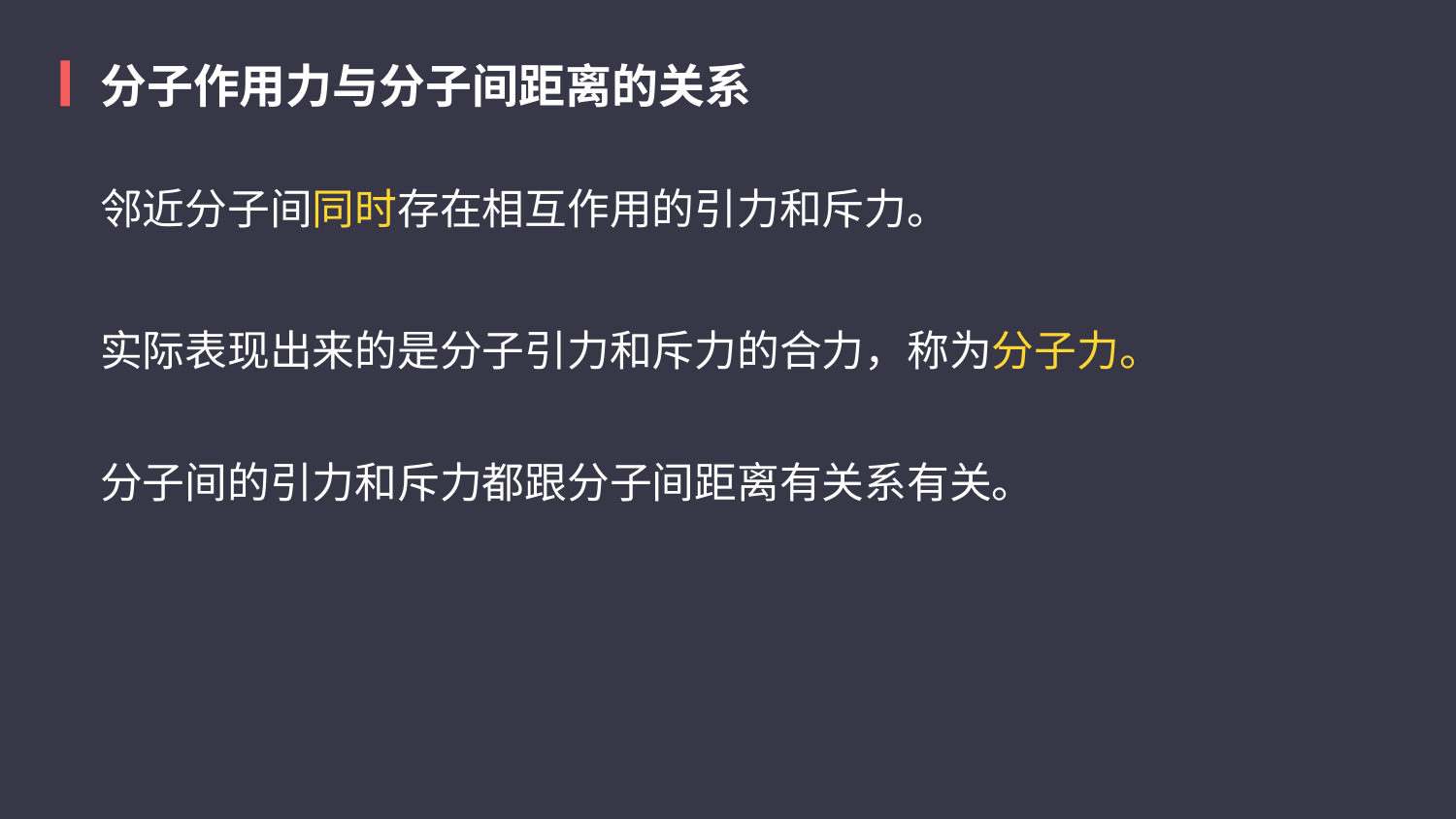

分子作用力与分子间距离的关系

邻近分子间同时存在相互作用的引力和斥力。
实际表现出来的是分子引力和斥力的合力，称为分子力。
分子间的引力和斥力都跟分子间距离有关系有关。